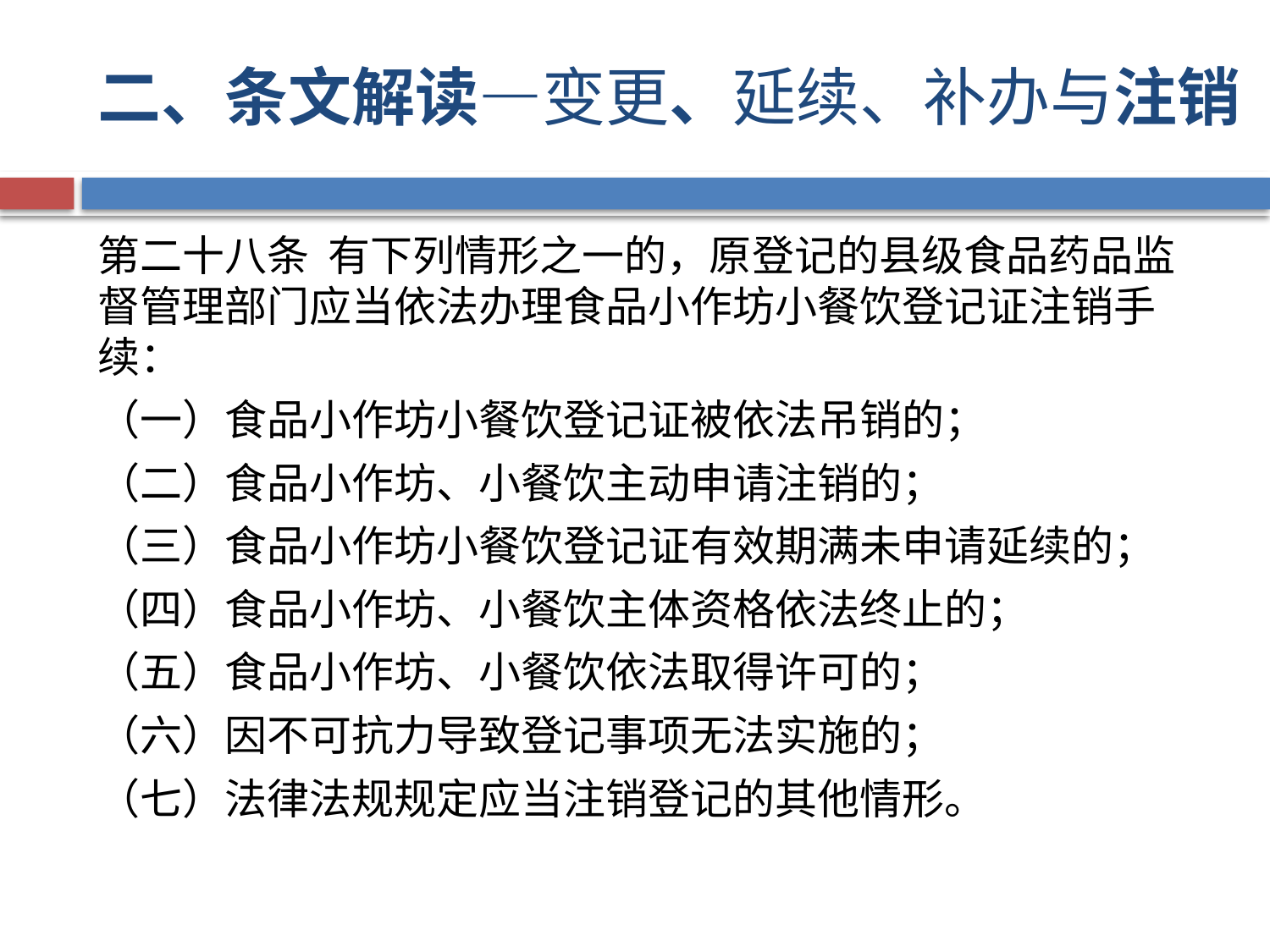

# 二、条文解读—变更、延续、补办与注销
第二十八条  有下列情形之一的，原登记的县级食品药品监督管理部门应当依法办理食品小作坊小餐饮登记证注销手续：
（一）食品小作坊小餐饮登记证被依法吊销的；
（二）食品小作坊、小餐饮主动申请注销的；
（三）食品小作坊小餐饮登记证有效期满未申请延续的；
（四）食品小作坊、小餐饮主体资格依法终止的；
（五）食品小作坊、小餐饮依法取得许可的；
（六）因不可抗力导致登记事项无法实施的；
（七）法律法规规定应当注销登记的其他情形。